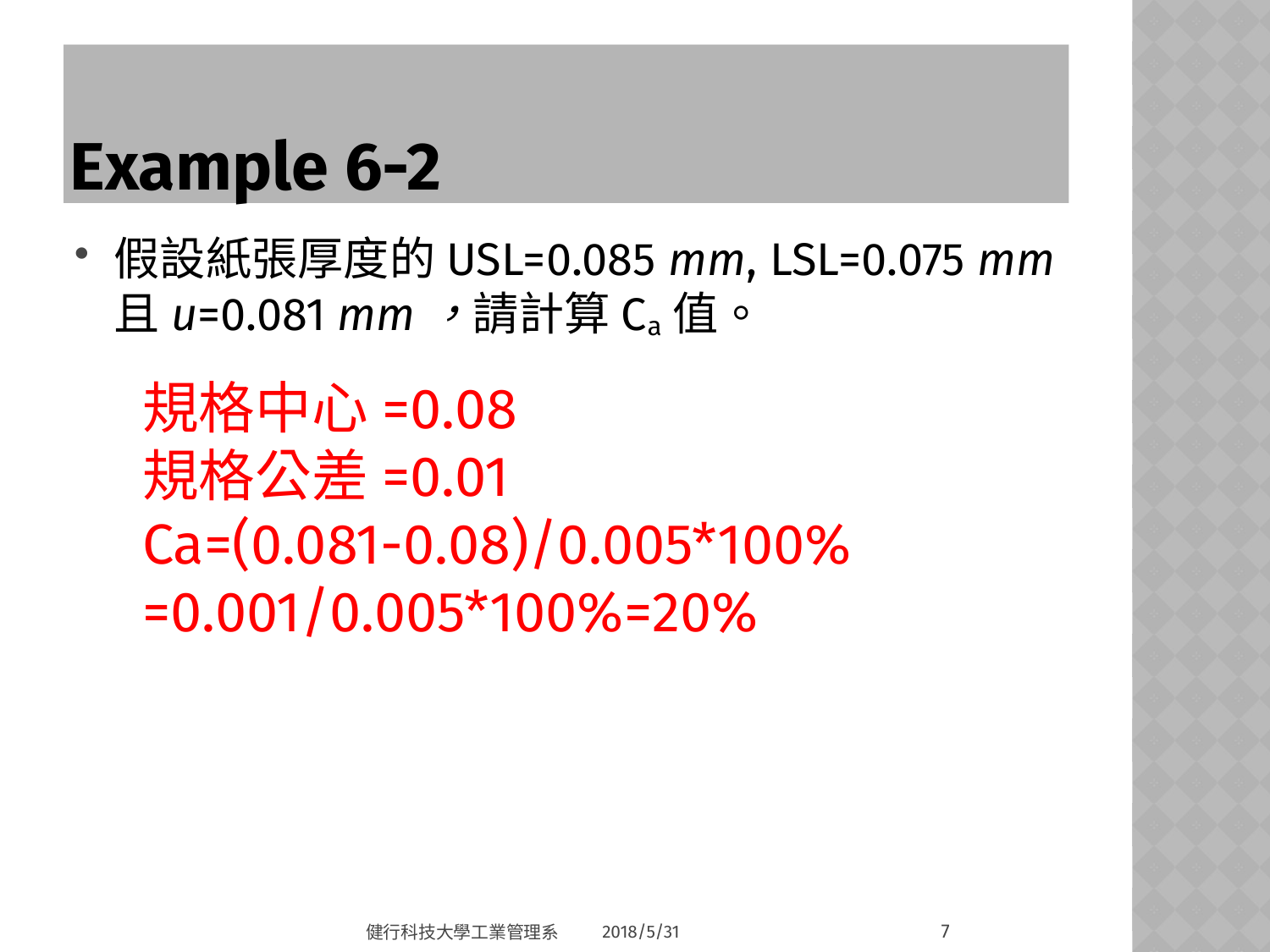

# Example 6-2
假設紙張厚度的USL=0.085 mm, LSL=0.075 mm且u=0.081 mm，請計算Ca值。
規格中心=0.08
規格公差=0.01
Ca=(0.081-0.08)/0.005*100%
=0.001/0.005*100%=20%
7
健行科技大學工業管理系
2018/5/31